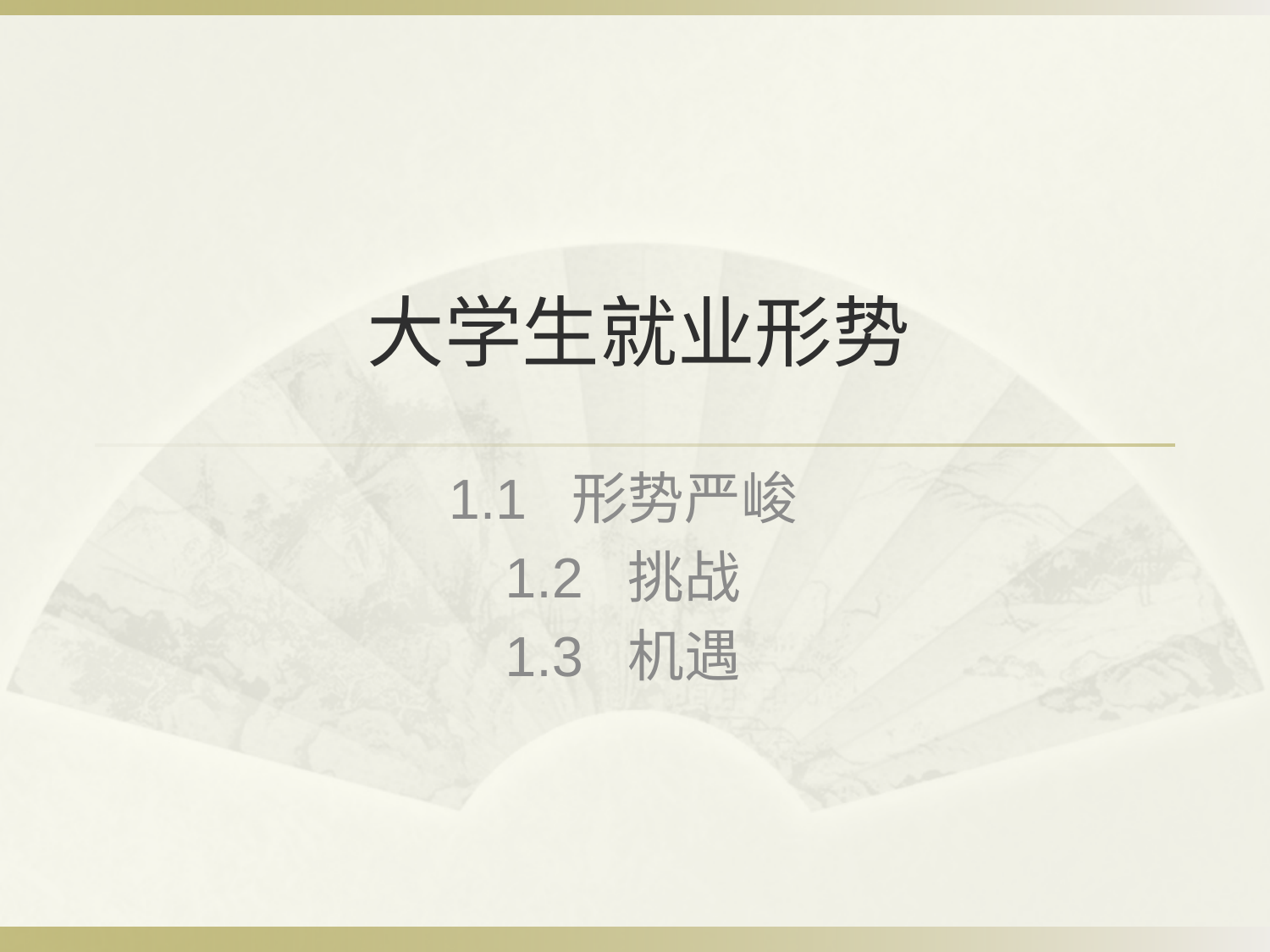

# 大学生就业形势
1.1  形势严峻
1.2  挑战
1.3  机遇